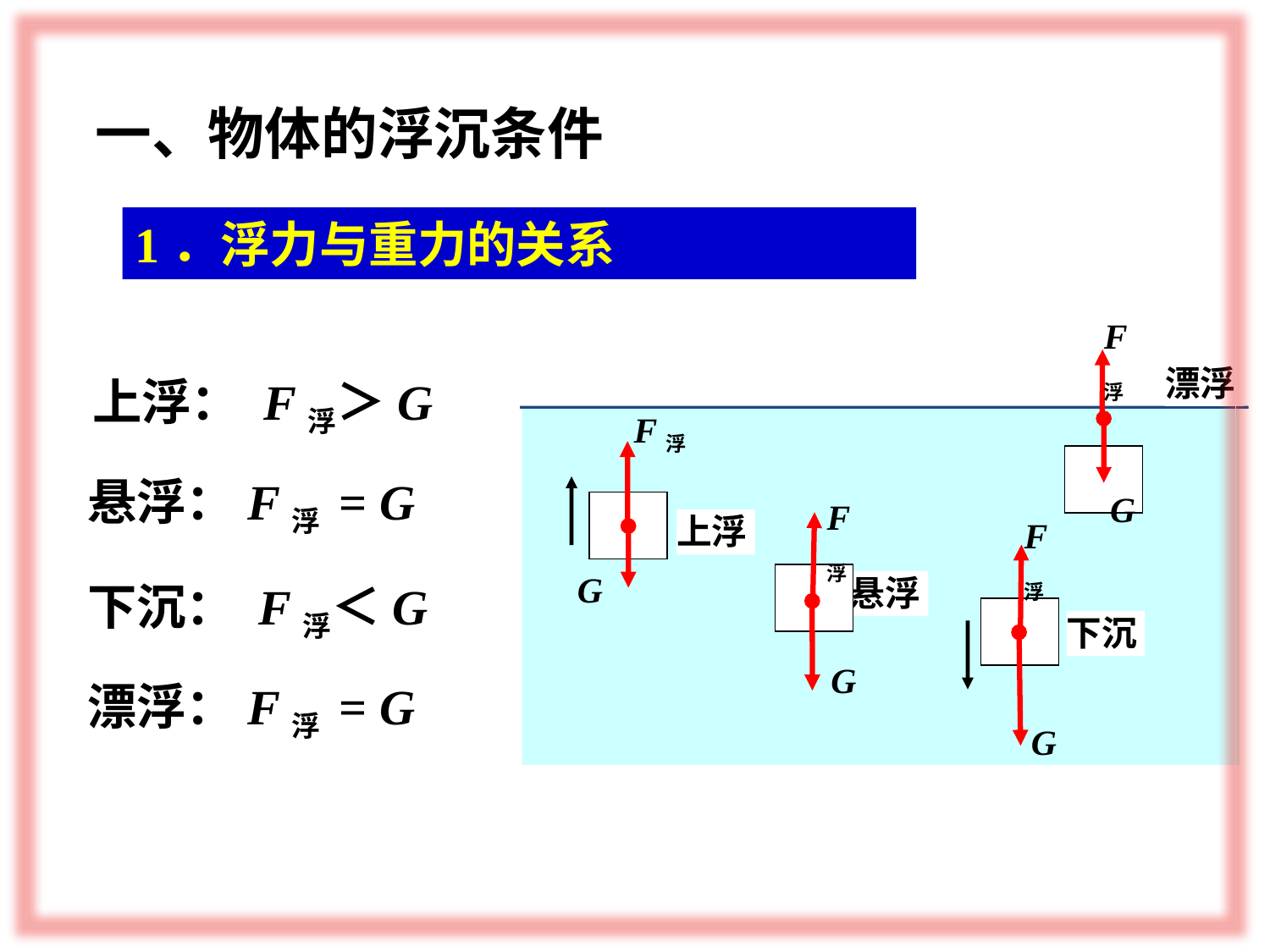

一、物体的浮沉条件
1．浮力与重力的关系
F浮

漂浮
上浮： F浮＞G
F浮

G

悬浮：F浮 = G

上浮
F浮

F浮

G

下沉： F浮＜G
悬浮

G
下沉

G
漂浮：F浮 = G